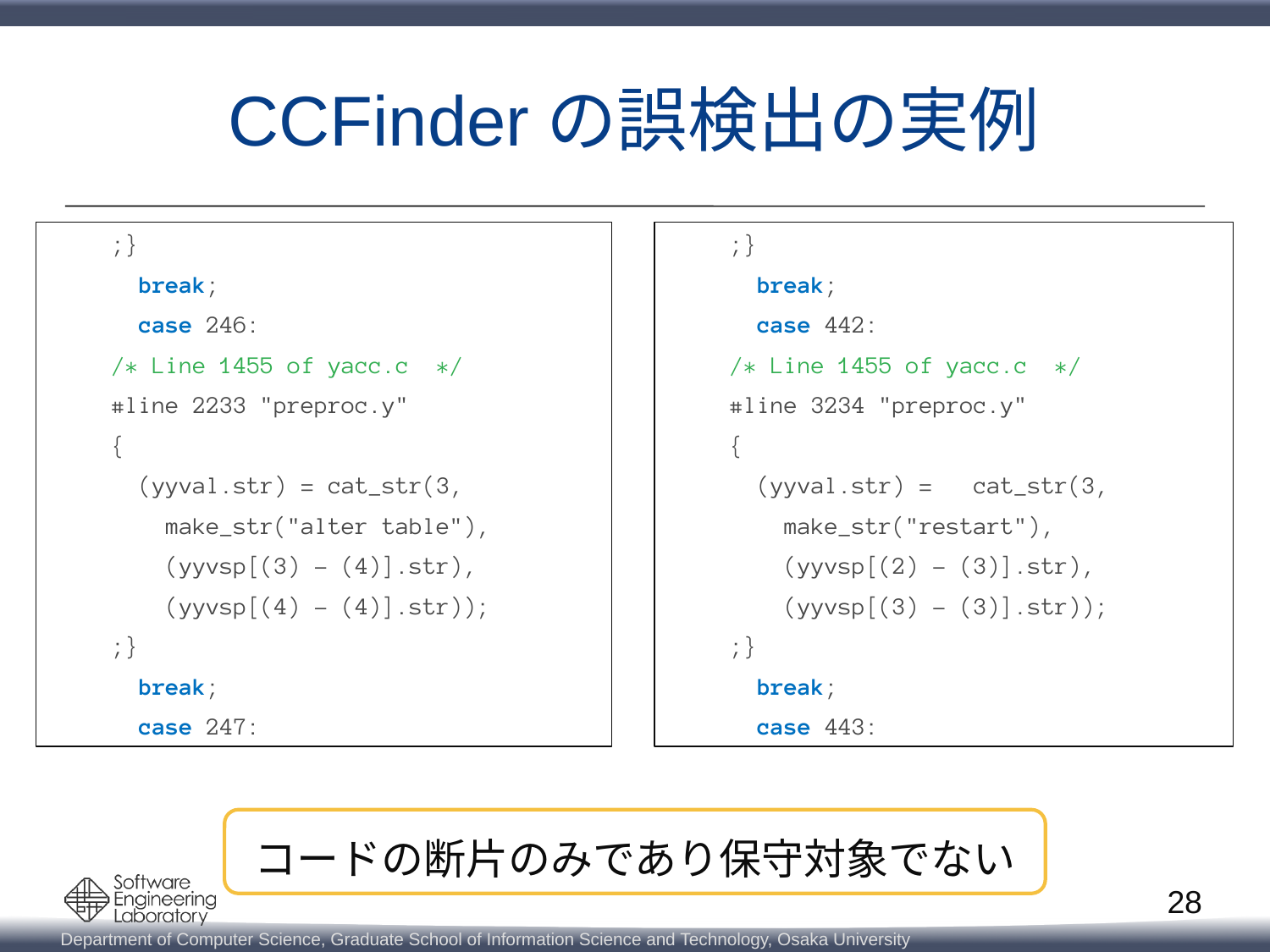

# CCFinderの誤検出の実例
;}
  break;
  case 246:
/* Line 1455 of yacc.c  */
#line 2233 "preproc.y"
{
  (yyval.str) = cat_str(3,
    make_str("alter table"),
    (yyvsp[(3) - (4)].str),
    (yyvsp[(4) - (4)].str));
;}
  break;
  case 247:
;}
  break;
  case 442:
/* Line 1455 of yacc.c  */
#line 3234 "preproc.y"
{
  (yyval.str) =   cat_str(3,
    make_str("restart"),
    (yyvsp[(2) - (3)].str),
    (yyvsp[(3) - (3)].str));
;}
  break;
  case 443:
コードの断片のみであり保守対象でない
28